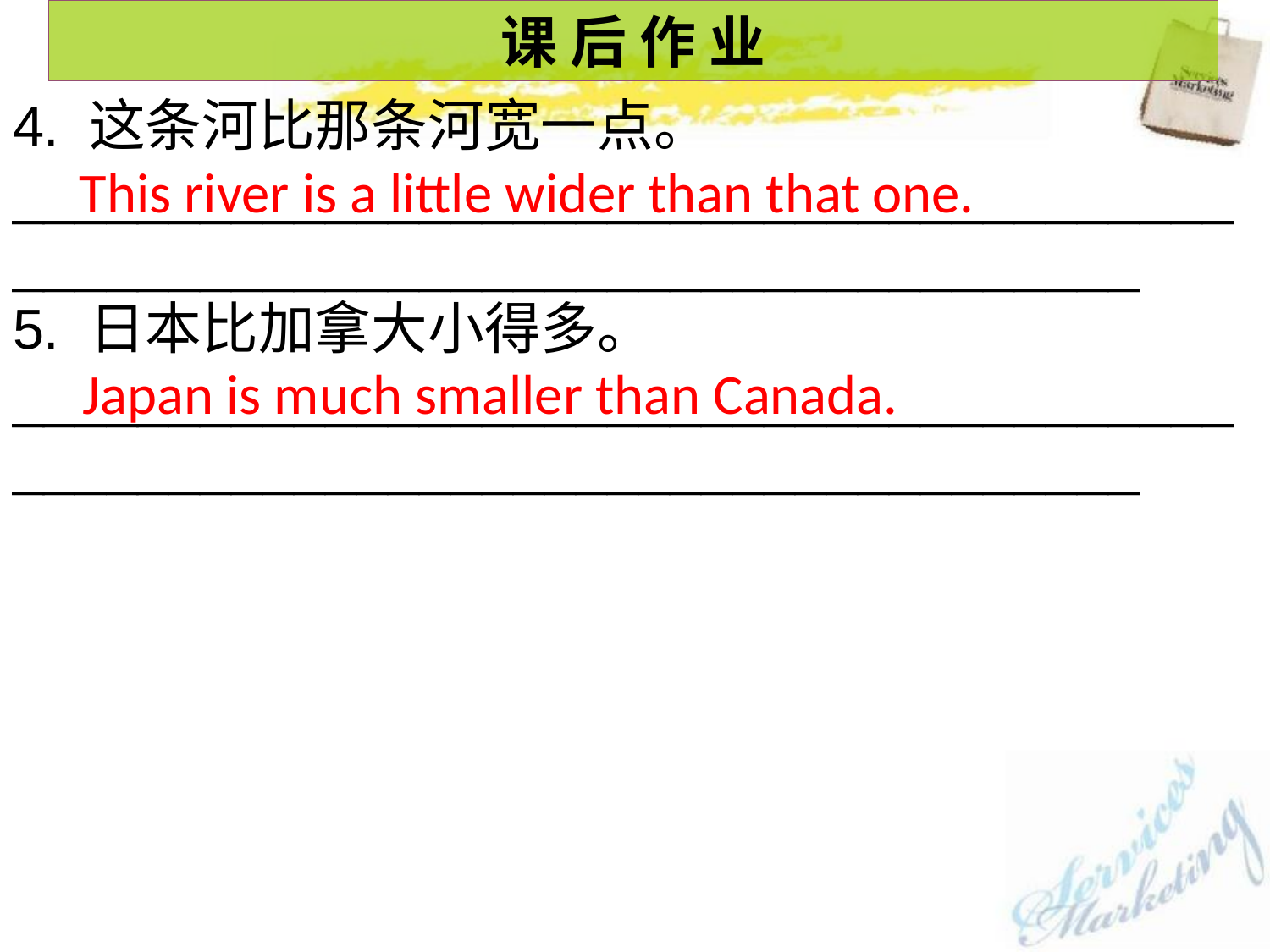

课 后 作 业
4. 这条河比那条河宽一点。
___________________________________________________________________________
5. 日本比加拿大小得多。
___________________________________________________________________________
This river is a little wider than that one.
 Japan is much smaller than Canada.